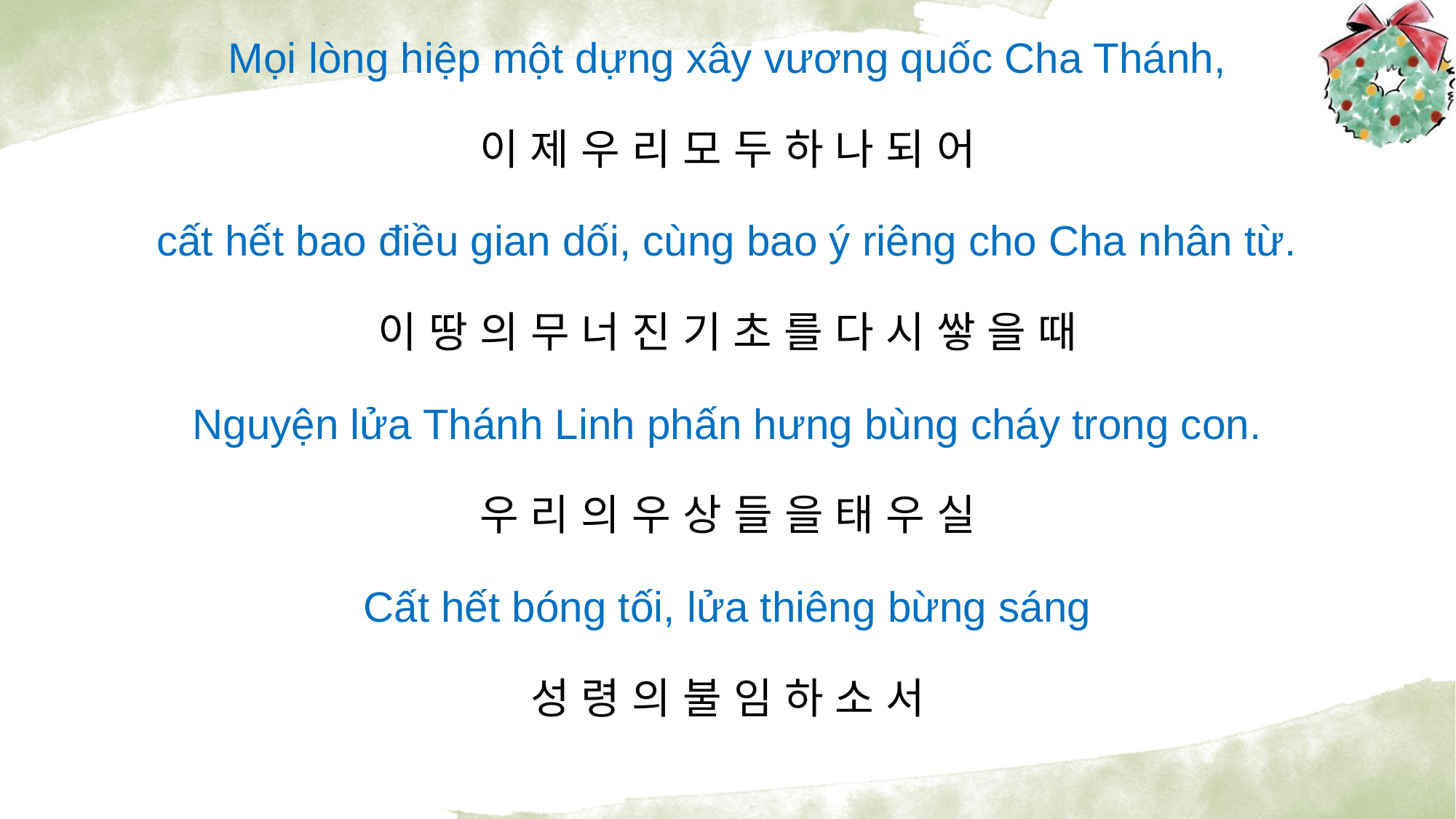

Mọi lòng hiệp một dựng xây vương quốc Cha Thánh,
이 제 우 리 모 두 하 나 되 어
cất hết bao điều gian dối, cùng bao ý riêng cho Cha nhân từ.
이 땅 의 무 너 진 기 초 를 다 시 쌓 을 때
Nguyện lửa Thánh Linh phấn hưng bùng cháy trong con.
우 리 의 우 상 들 을 태 우 실
Cất hết bóng tối, lửa thiêng bừng sáng
성 령 의 불 임 하 소 서